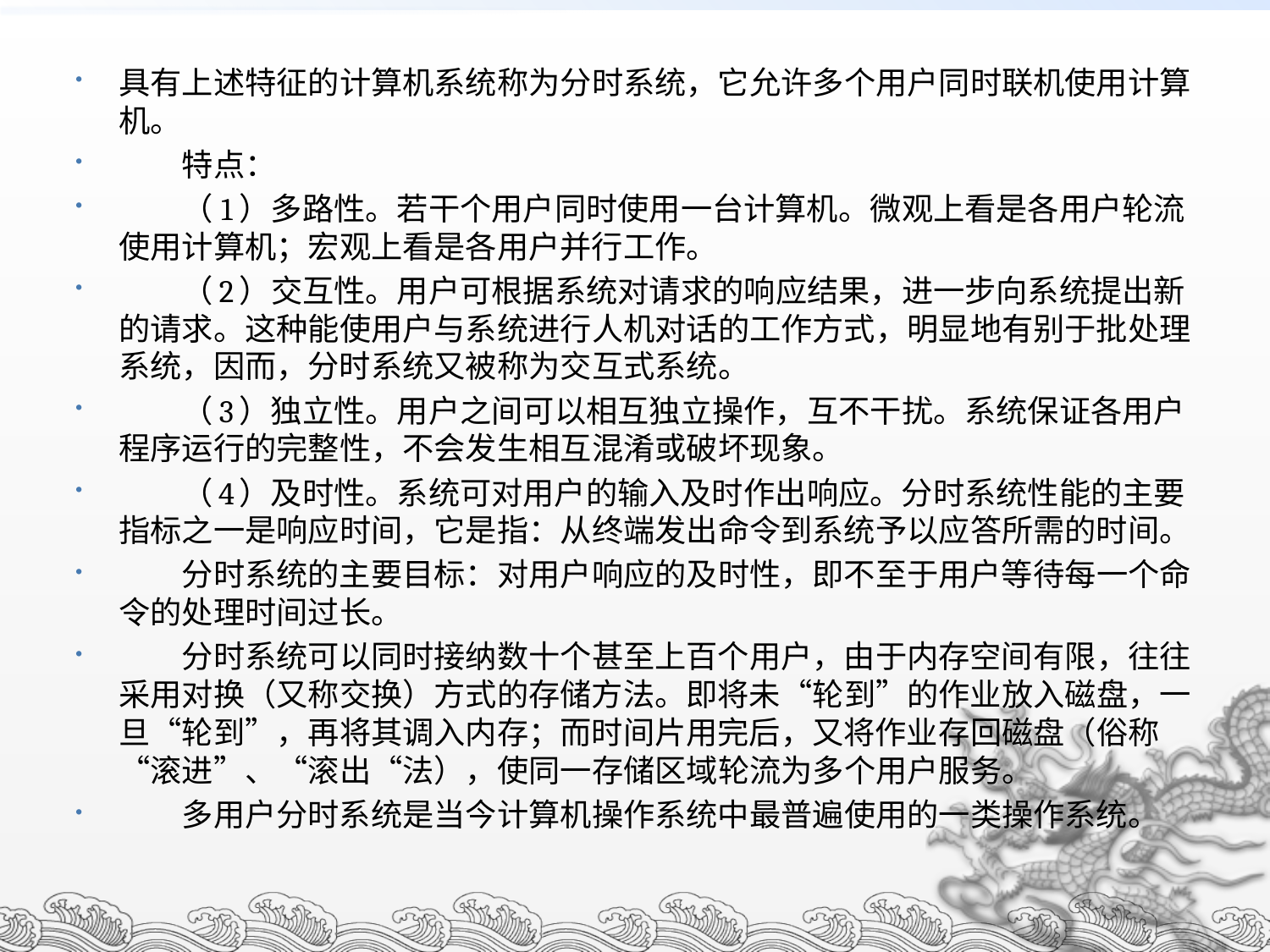

具有上述特征的计算机系统称为分时系统，它允许多个用户同时联机使用计算机。
　　特点：
　　（1）多路性。若干个用户同时使用一台计算机。微观上看是各用户轮流使用计算机；宏观上看是各用户并行工作。
　　（2）交互性。用户可根据系统对请求的响应结果，进一步向系统提出新的请求。这种能使用户与系统进行人机对话的工作方式，明显地有别于批处理系统，因而，分时系统又被称为交互式系统。
　　（3）独立性。用户之间可以相互独立操作，互不干扰。系统保证各用户程序运行的完整性，不会发生相互混淆或破坏现象。
　　（4）及时性。系统可对用户的输入及时作出响应。分时系统性能的主要指标之一是响应时间，它是指：从终端发出命令到系统予以应答所需的时间。
　　分时系统的主要目标：对用户响应的及时性，即不至于用户等待每一个命令的处理时间过长。
　　分时系统可以同时接纳数十个甚至上百个用户，由于内存空间有限，往往采用对换（又称交换）方式的存储方法。即将未“轮到”的作业放入磁盘，一旦“轮到”，再将其调入内存；而时间片用完后，又将作业存回磁盘（俗称“滚进”、“滚出“法），使同一存储区域轮流为多个用户服务。
　　多用户分时系统是当今计算机操作系统中最普遍使用的一类操作系统。